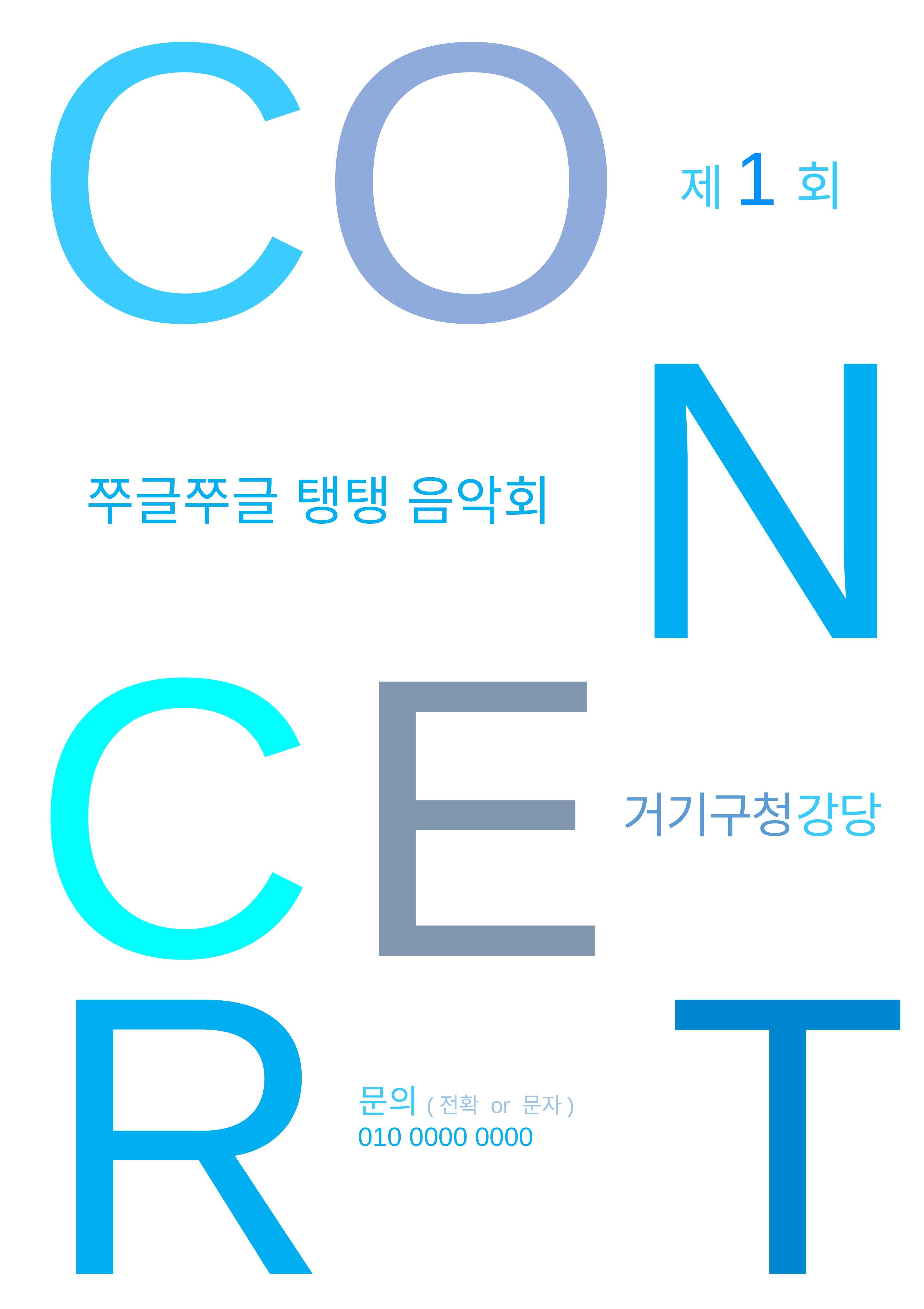

C
O
제1회
N
쭈글쭈글 탱탱 음악회
C
E
거기구청강당
R
T
문의(전확 or 문자)
010 0000 0000